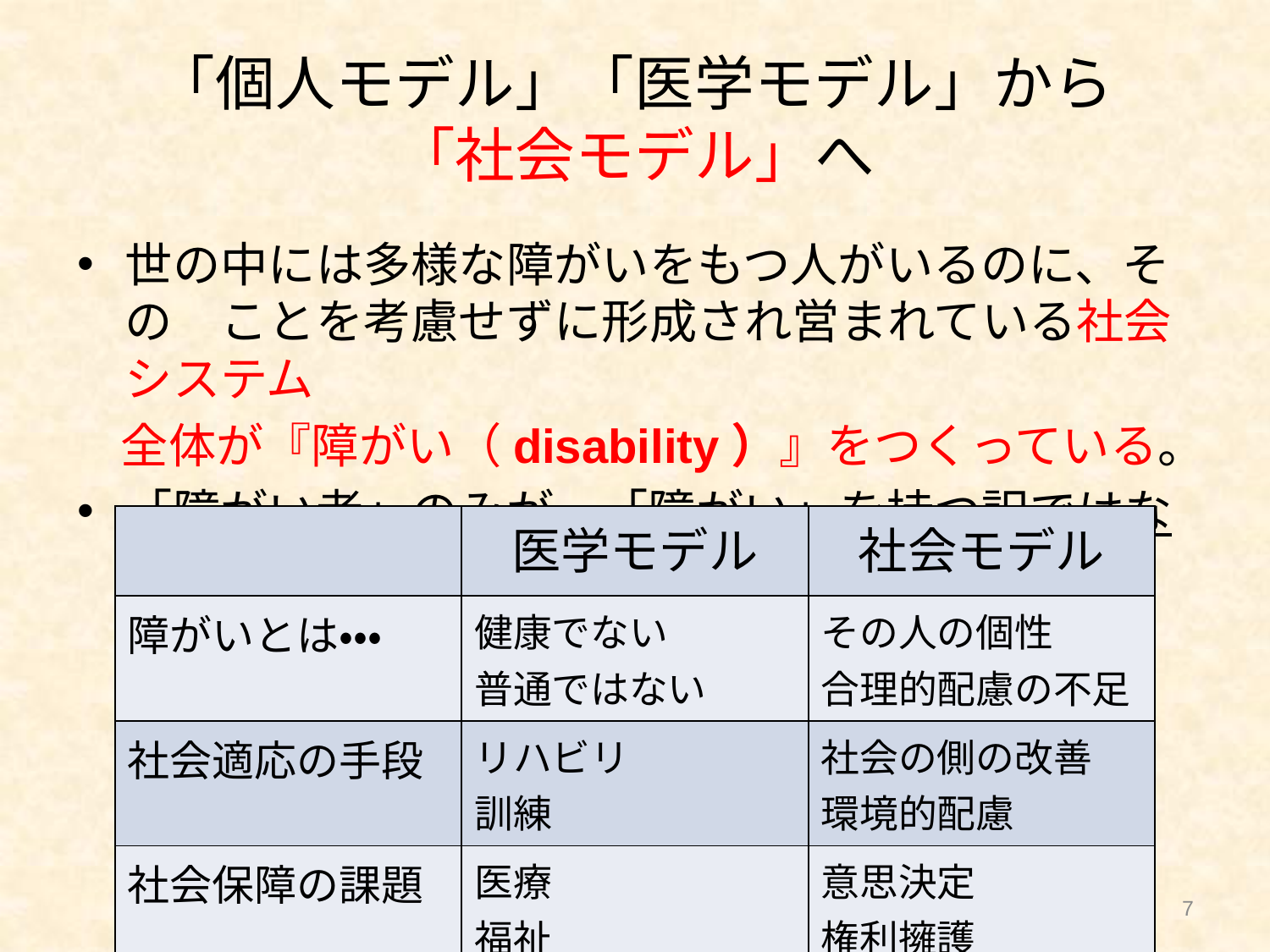

# 「個人モデル」「医学モデル」から 「社会モデル」へ
世の中には多様な障がいをもつ人がいるのに、その　ことを考慮せずに形成され営まれている社会システム
   全体が『障がい（disability）』をつくっている。
「障がい者」のみが、「障がい」を持つ訳ではない。

|  | 医学モデル | 社会モデル |
| --- | --- | --- |
| 障がいとは・・・ | 健康でない 普通ではない | その人の個性 合理的配慮の不足 |
| 社会適応の手段 | リハビリ 訓練 | 社会の側の改善 環境的配慮 |
| 社会保障の課題 | 医療 福祉 | 意思決定 権利擁護 |
7